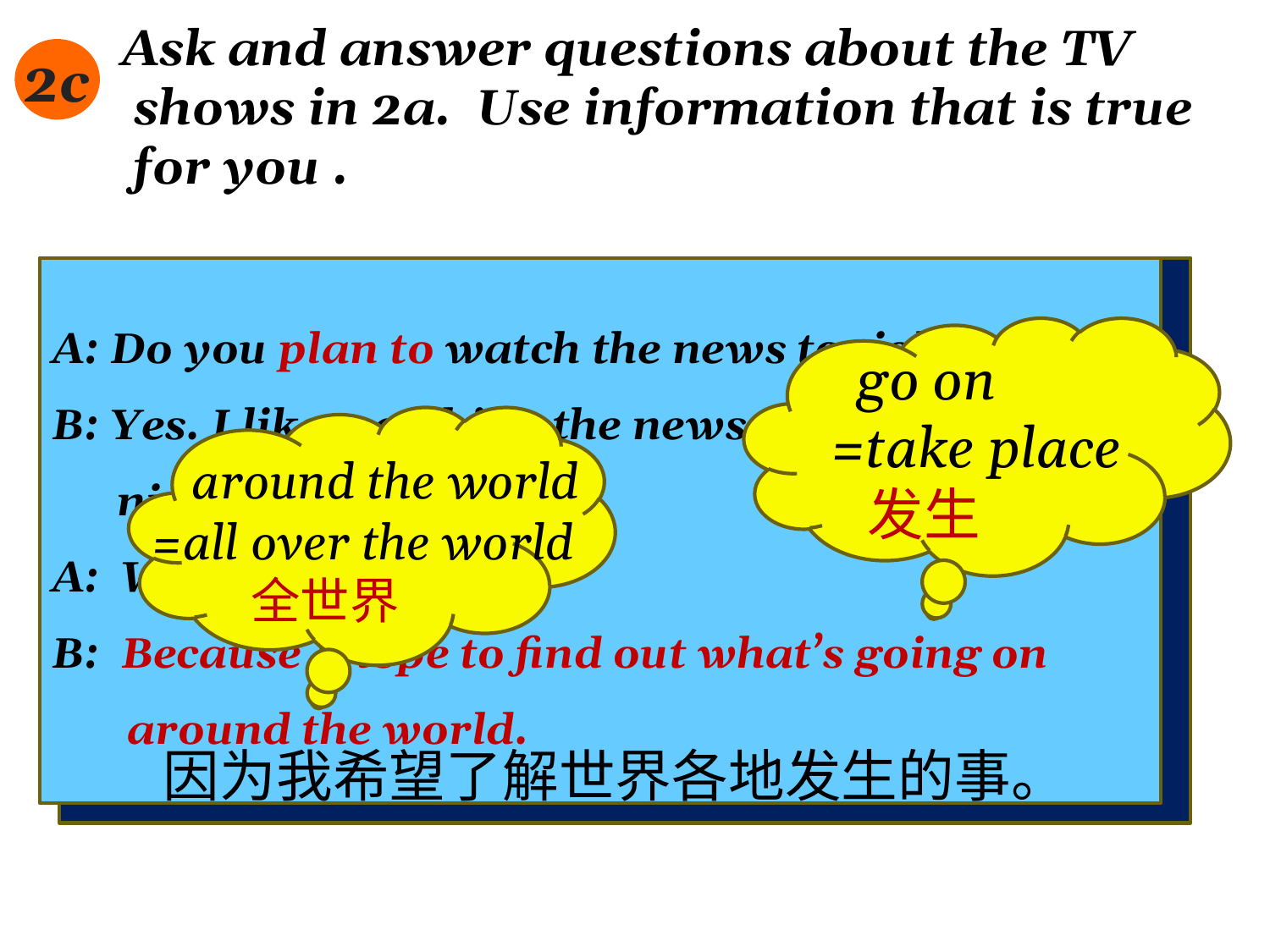

Ask and answer questions about the TV
 shows in 2a.  Use information that is true
 for you .
2c

A: Do you plan to watch the news tonight ?
B: Yes. I like watching the news. I watch it every
      night.
A:  Why ?
B:  Because I hope to find out what’s going on
       around the world.

   go on
 =take place
   发生

   around the world
=all over the world
        全世界
   因为我希望了解世界各地发生的事。